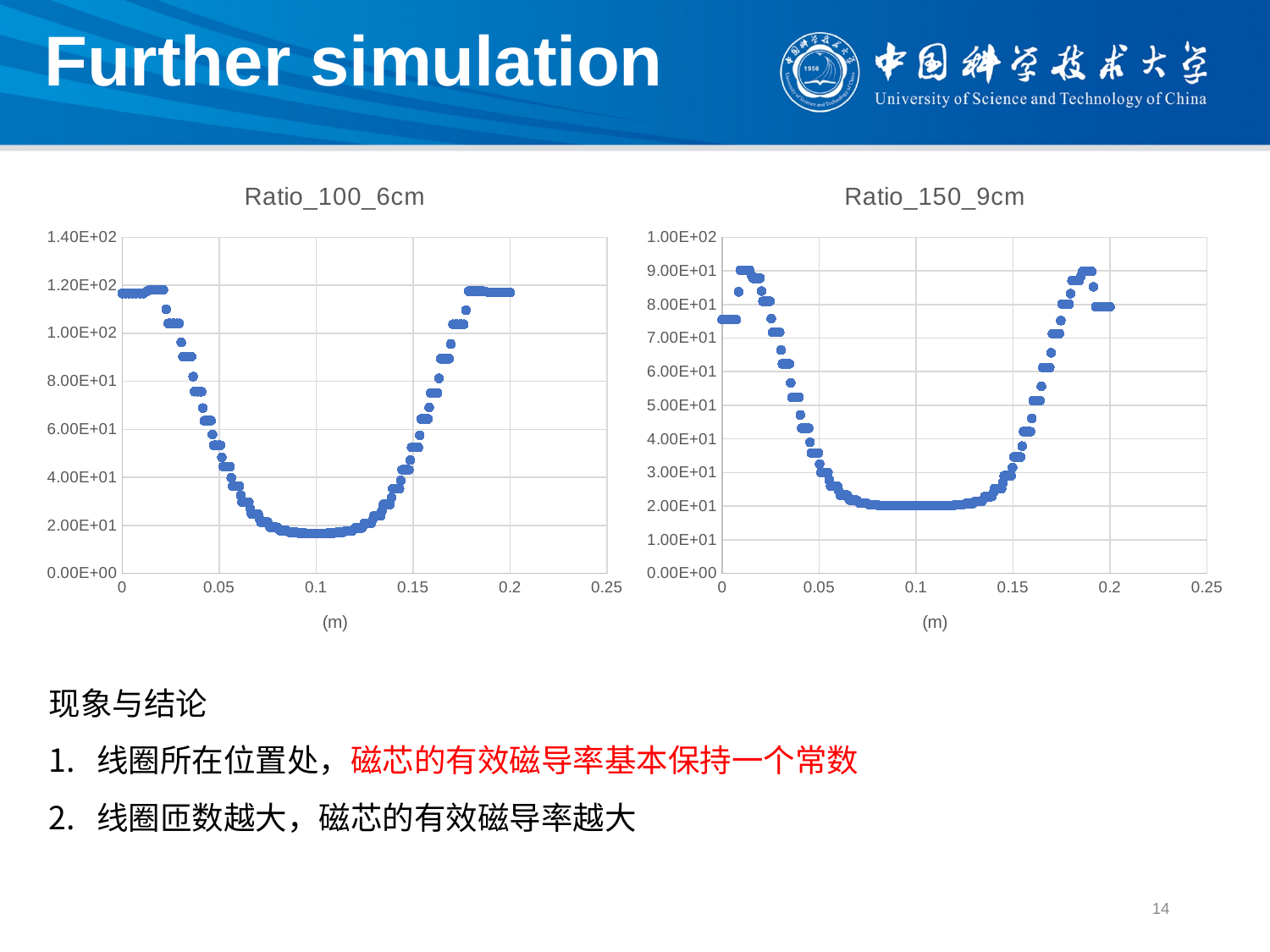

Further simulation

### Chart: Ratio_100_6cm

| Category | ratio |
|---|---|

### Chart: Ratio_150_9cm

| Category | ratio |
|---|---|
现象与结论
线圈所在位置处，磁芯的有效磁导率基本保持一个常数
线圈匝数越大，磁芯的有效磁导率越大
14